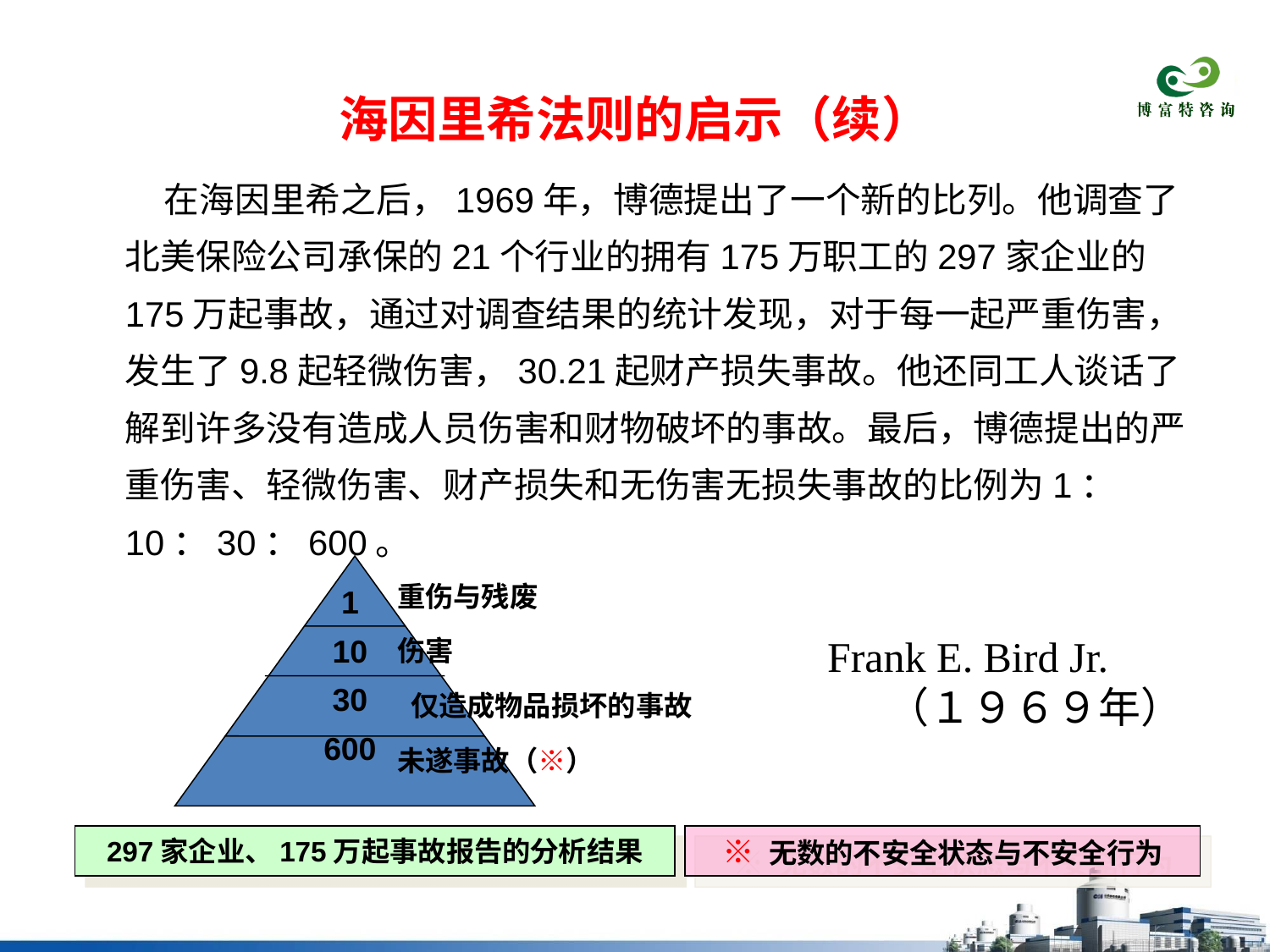

# 海因里希法则的启示（续）
          在海因里希之后，1969年，博德提出了一个新的比列。他调查了北美保险公司承保的21个行业的拥有175万职工的297家企业的175万起事故，通过对调查结果的统计发现，对于每一起严重伤害，发生了9.8起轻微伤害，30.21起财产损失事故。他还同工人谈话了解到许多没有造成人员伤害和财物破坏的事故。最后，博德提出的严重伤害、轻微伤害、财产损失和无伤害无损失事故的比例为1：10：30：600。

重伤与残废
伤害
 仅造成物品损坏的事故
未遂事故（※）
1
10
30
600
Frank E. Bird Jr.
（１９６９年）
297家企业、175万起事故报告的分析结果
※ 无数的不安全状态与不安全行为